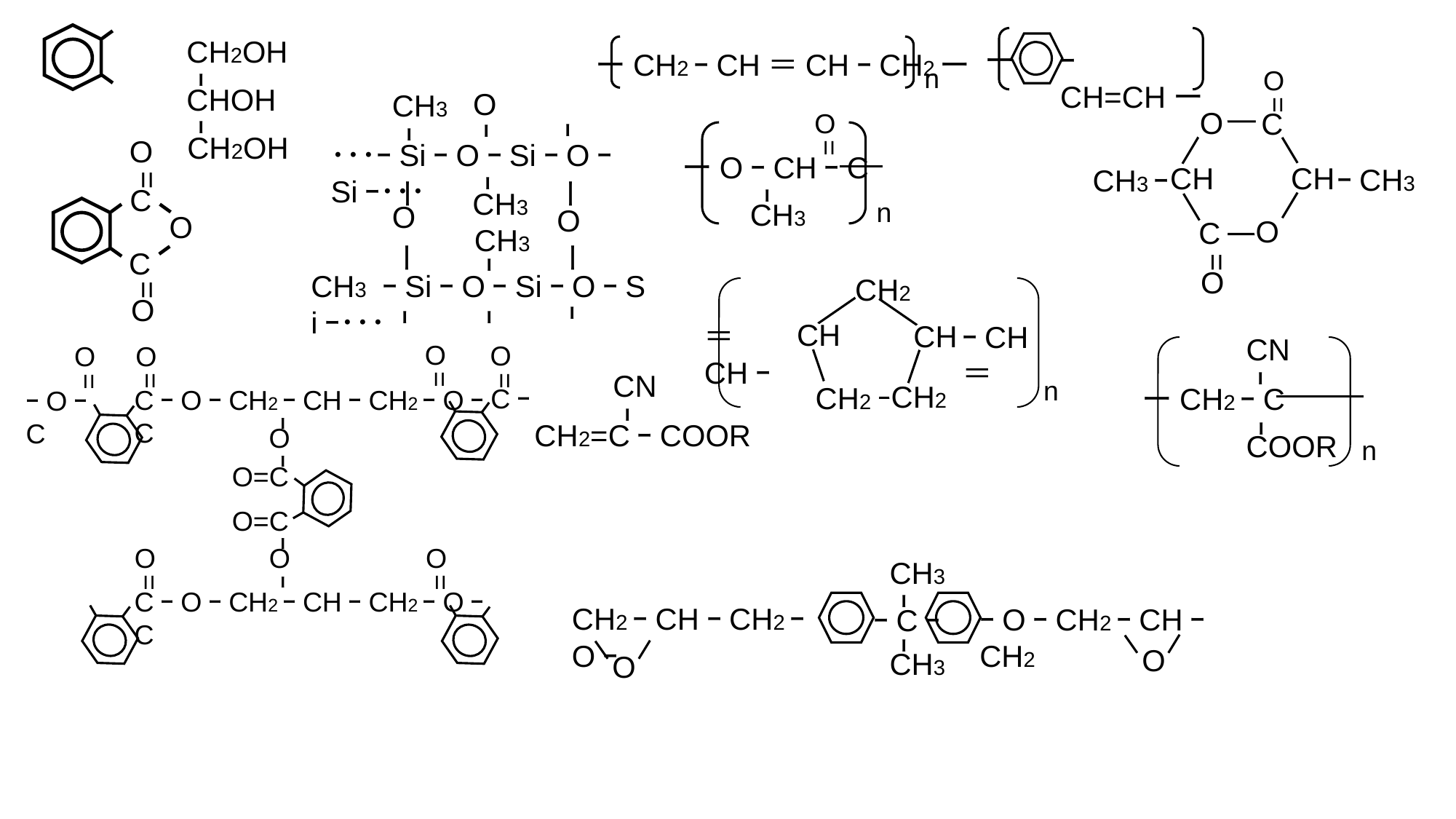

CH2OH
ｰ
CHOH
ｰ
CH2OH

ｰCH=CHー
ー

ーCH2ｰCH＝CHｰCH2ー
n
O
=
O
C

CH
CH
ｰCH3
CH3ｰ
O
C
=
O
O
CH3
ｰ
ｰ
ｰ
･･･ｰSiｰOｰSiｰOｰSiｰ･･･
ｰ
ー
ー
CH3
O
O
CH3
ー
ー
ｰ
CH3 ｰSiｰOｰSiｰOｰSiｰ･･･
ｰ
ｰ
ｰ
O

=
ーOｰCHｰC
ｰ
CH3
n
O
=
C

O
C
=
O
CH2

CH

＝CHｰ
CH

ｰCH＝
n
CH2

CH2

CN
ｰ
ーCH2ｰC

ｰ
COOR
n
O
O
O
=
=
=
CｰOｰCH2ｰCHｰCH2ｰOｰC
ｰOｰC

ｰ
O
ｰ
O=C

O=C
ｰ
O
O
=
ｰ
CｰOｰCH2ｰCHｰCH2ｰOｰC

O
=
Cｰ
O
=

CN
ｰ
CH2=CｰCOOR
CH3
ｰ

CH2ｰCHｰCH2ｰOｰ
ｰCｰ
ｰOｰCH2ｰCHｰCH2
ｰ
O
CH3
O